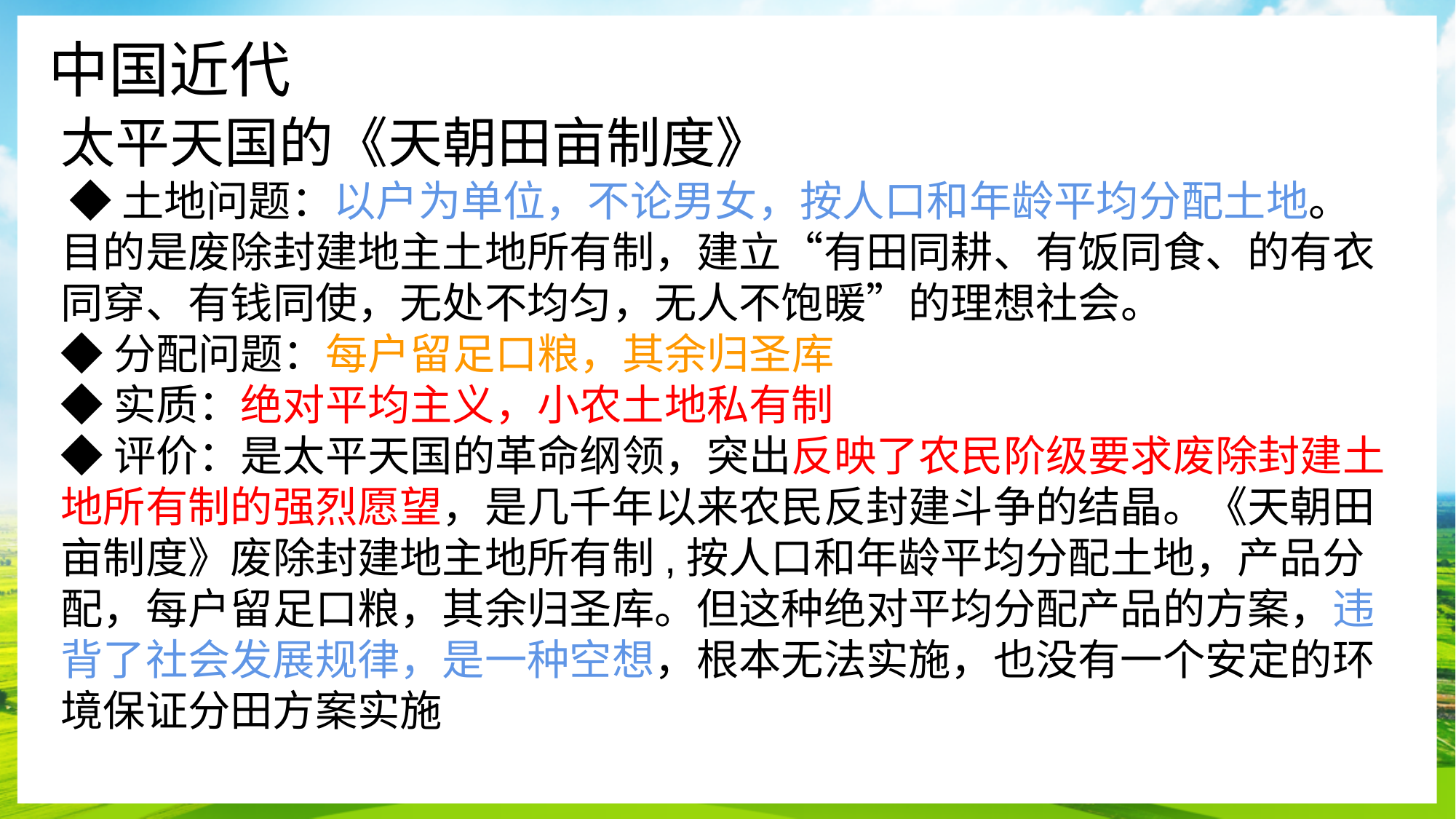

中国近代
太平天国的《天朝田亩制度》
 ◆土地问题：以户为单位，不论男女，按人口和年龄平均分配土地。目的是废除封建地主土地所有制，建立“有田同耕、有饭同食、的有衣同穿、有钱同使，无处不均匀，无人不饱暖”的理想社会。
◆分配问题：每户留足口粮，其余归圣库
◆实质：绝对平均主义，小农土地私有制
◆评价：是太平天国的革命纲领，突出反映了农民阶级要求废除封建土地所有制的强烈愿望，是几千年以来农民反封建斗争的结晶。《天朝田亩制度》废除封建地主地所有制,按人口和年龄平均分配土地，产品分配，每户留足口粮，其余归圣库。但这种绝对平均分配产品的方案，违背了社会发展规律，是一种空想，根本无法实施，也没有一个安定的环境保证分田方案实施